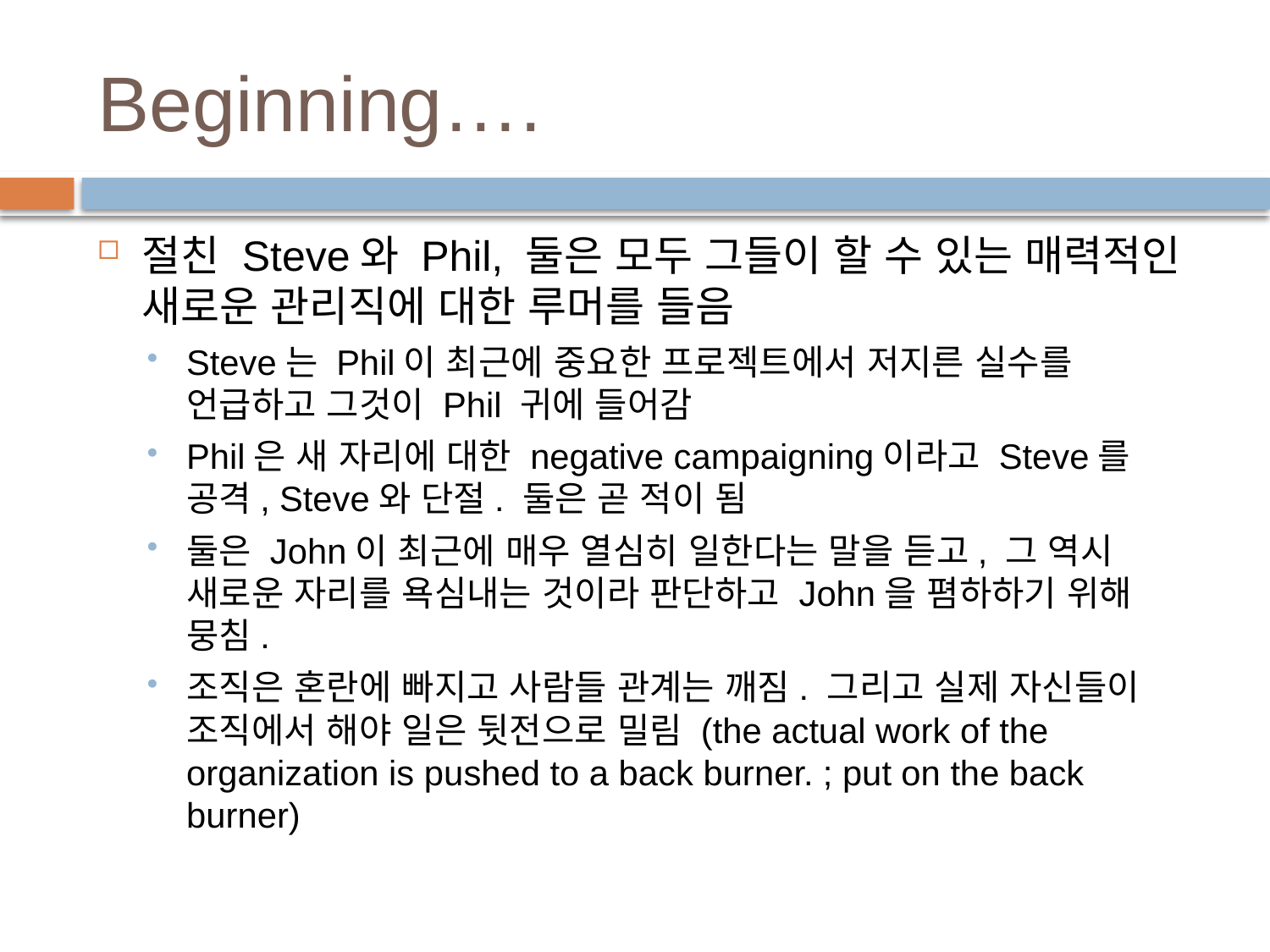

# Beginning….
절친 Steve와 Phil, 둘은 모두 그들이 할 수 있는 매력적인 새로운 관리직에 대한 루머를 들음
Steve는 Phil이 최근에 중요한 프로젝트에서 저지른 실수를 언급하고 그것이 Phil 귀에 들어감
Phil은 새 자리에 대한 negative campaigning이라고 Steve를 공격, Steve와 단절. 둘은 곧 적이 됨
둘은 John이 최근에 매우 열심히 일한다는 말을 듣고, 그 역시 새로운 자리를 욕심내는 것이라 판단하고 John을 폄하하기 위해 뭉침.
조직은 혼란에 빠지고 사람들 관계는 깨짐. 그리고 실제 자신들이 조직에서 해야 일은 뒷전으로 밀림 (the actual work of the organization is pushed to a back burner. ; put on the back burner)